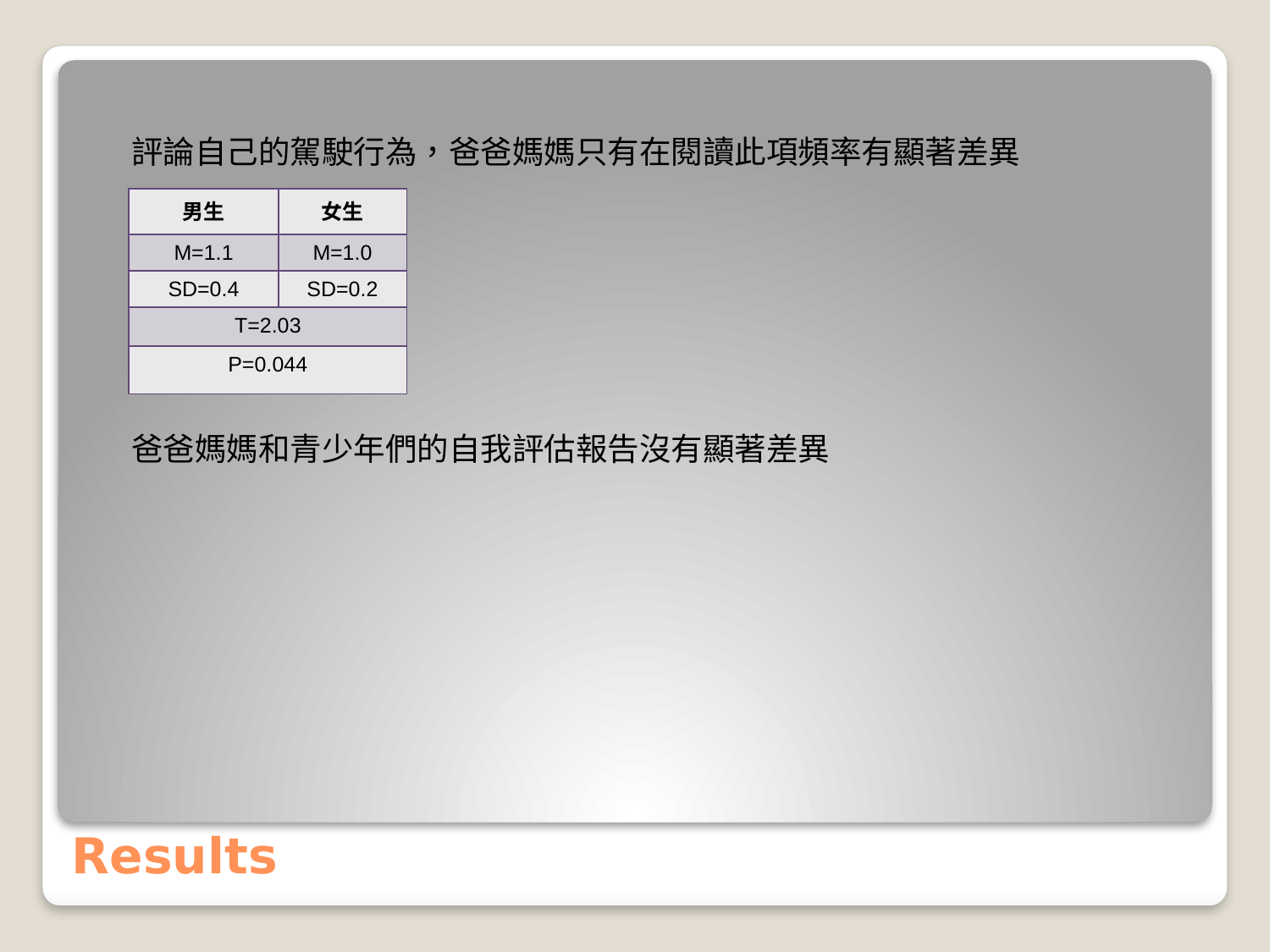

評論自己的駕駛行為，爸爸媽媽只有在閱讀此項頻率有顯著差異

    爸爸媽媽和青少年們的自我評估報告沒有顯著差異

| 男生 | 女生 |
| --- | --- |
| M=1.1 | M=1.0 |
| SD=0.4 | SD=0.2 |
| T=2.03 |  |
| P=0.044 |  |
# Results